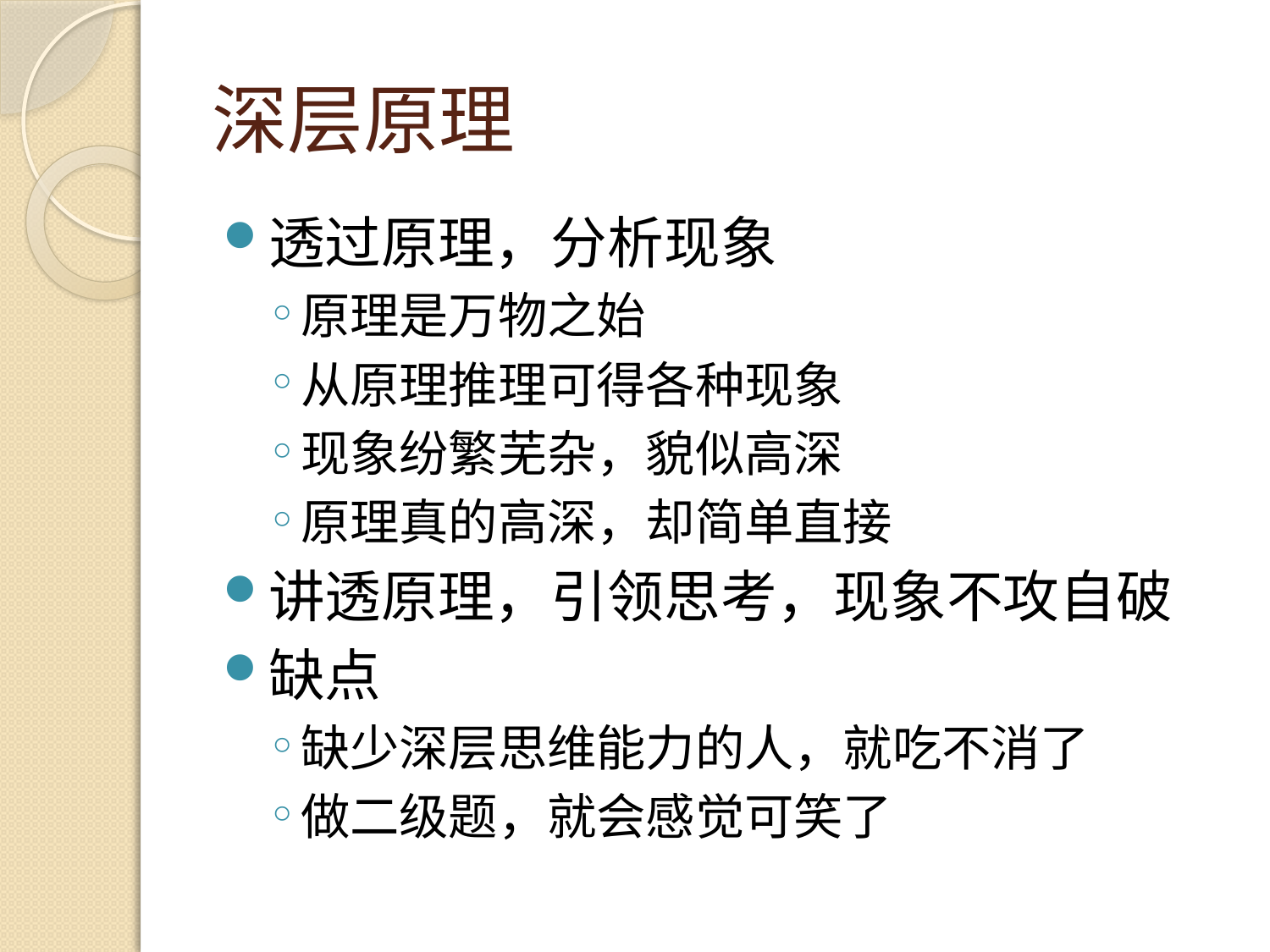

# 深层原理
透过原理，分析现象
原理是万物之始
从原理推理可得各种现象
现象纷繁芜杂，貌似高深
原理真的高深，却简单直接
讲透原理，引领思考，现象不攻自破
缺点
缺少深层思维能力的人，就吃不消了
做二级题，就会感觉可笑了